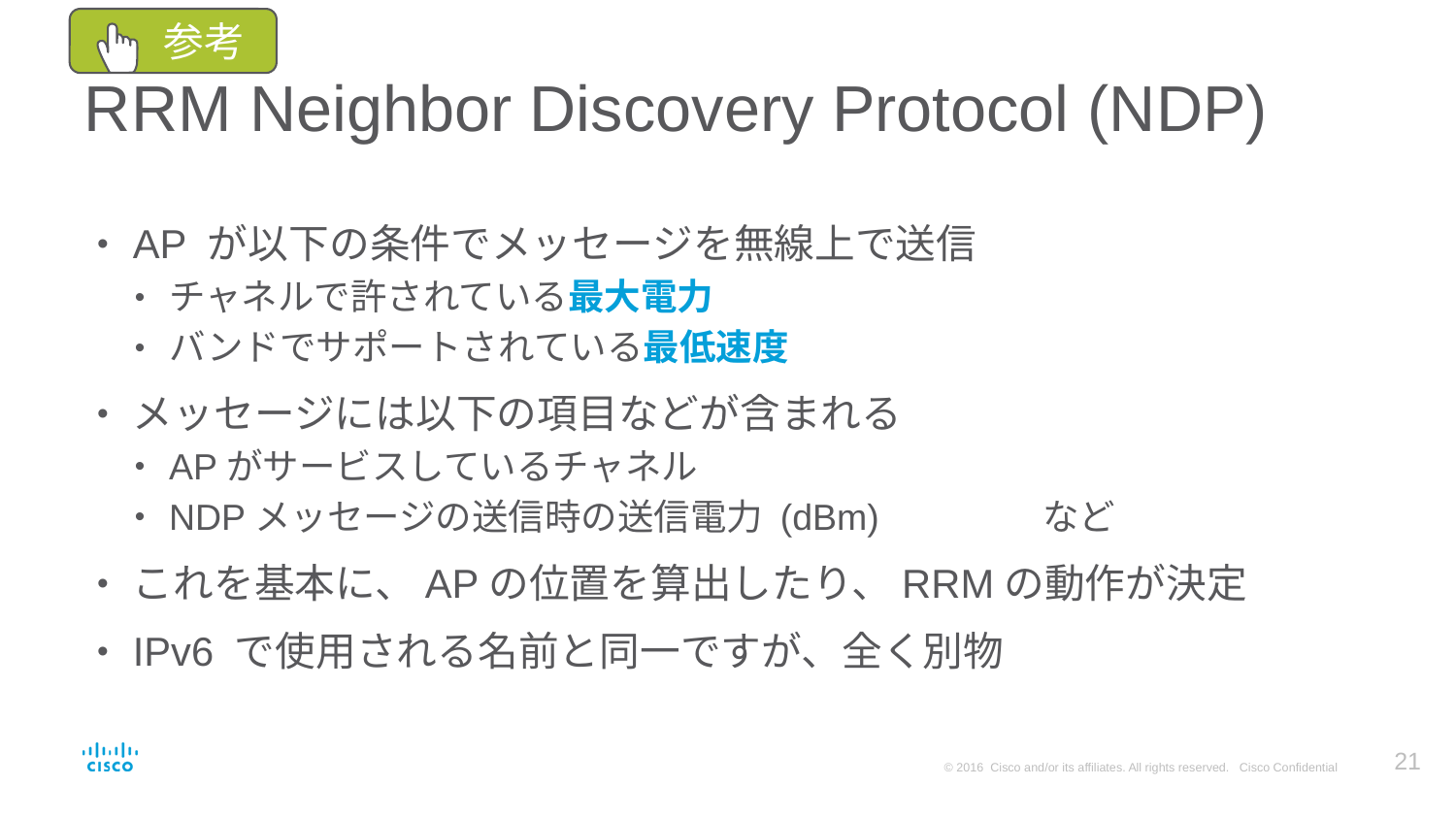

参考

# RRM Neighbor Discovery Protocol (NDP)
AP が以下の条件でメッセージを無線上で送信
チャネルで許されている最大電力
バンドでサポートされている最低速度
メッセージには以下の項目などが含まれる
APがサービスしているチャネル
NDPメッセージの送信時の送信電力 (dBm)		など
これを基本に、APの位置を算出したり、RRMの動作が決定
IPv6 で使用される名前と同一ですが、全く別物